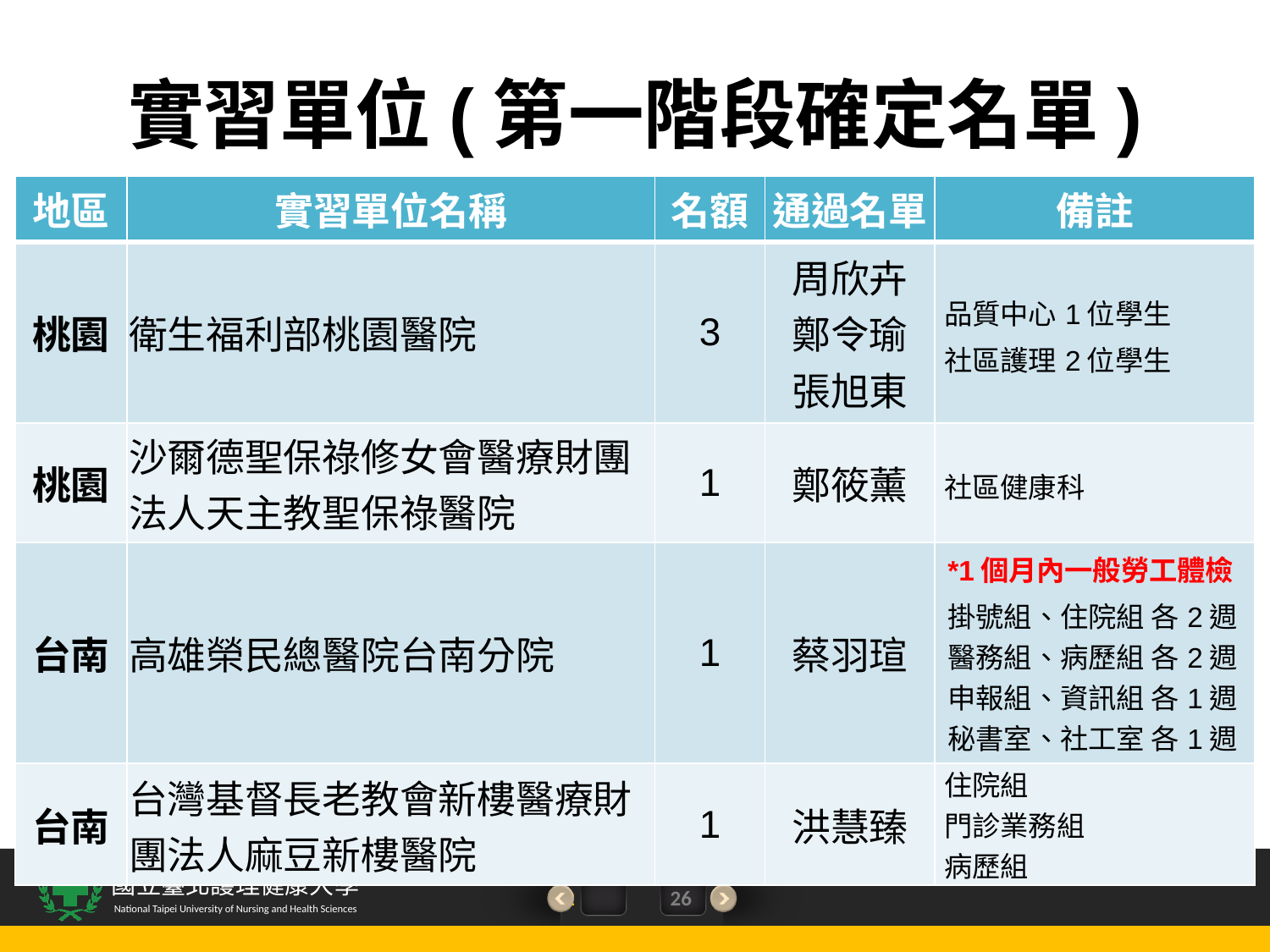

# 實習單位(第一階段確定名單)
| 地區 | 實習單位名稱 | 名額 | 通過名單 | 備註 |
| --- | --- | --- | --- | --- |
| 桃園 | 衛生福利部桃園醫院 | 3 | 周欣卉 鄭令瑜 張旭東 | 品質中心1位學生 社區護理2位學生 |
| 桃園 | 沙爾德聖保祿修女會醫療財團法人天主教聖保祿醫院 | 1 | 鄭筱薰 | 社區健康科 |
| 台南 | 高雄榮民總醫院台南分院 | 1 | 蔡羽瑄 | \*1個月內一般勞工體檢 掛號組、住院組 各2週 醫務組、病歷組 各2週 申報組、資訊組 各1週 秘書室、社工室 各1週 |
| 台南 | 台灣基督長老教會新樓醫療財團法人麻豆新樓醫院 | 1 | 洪慧臻 | 住院組 門診業務組 病歷組 |